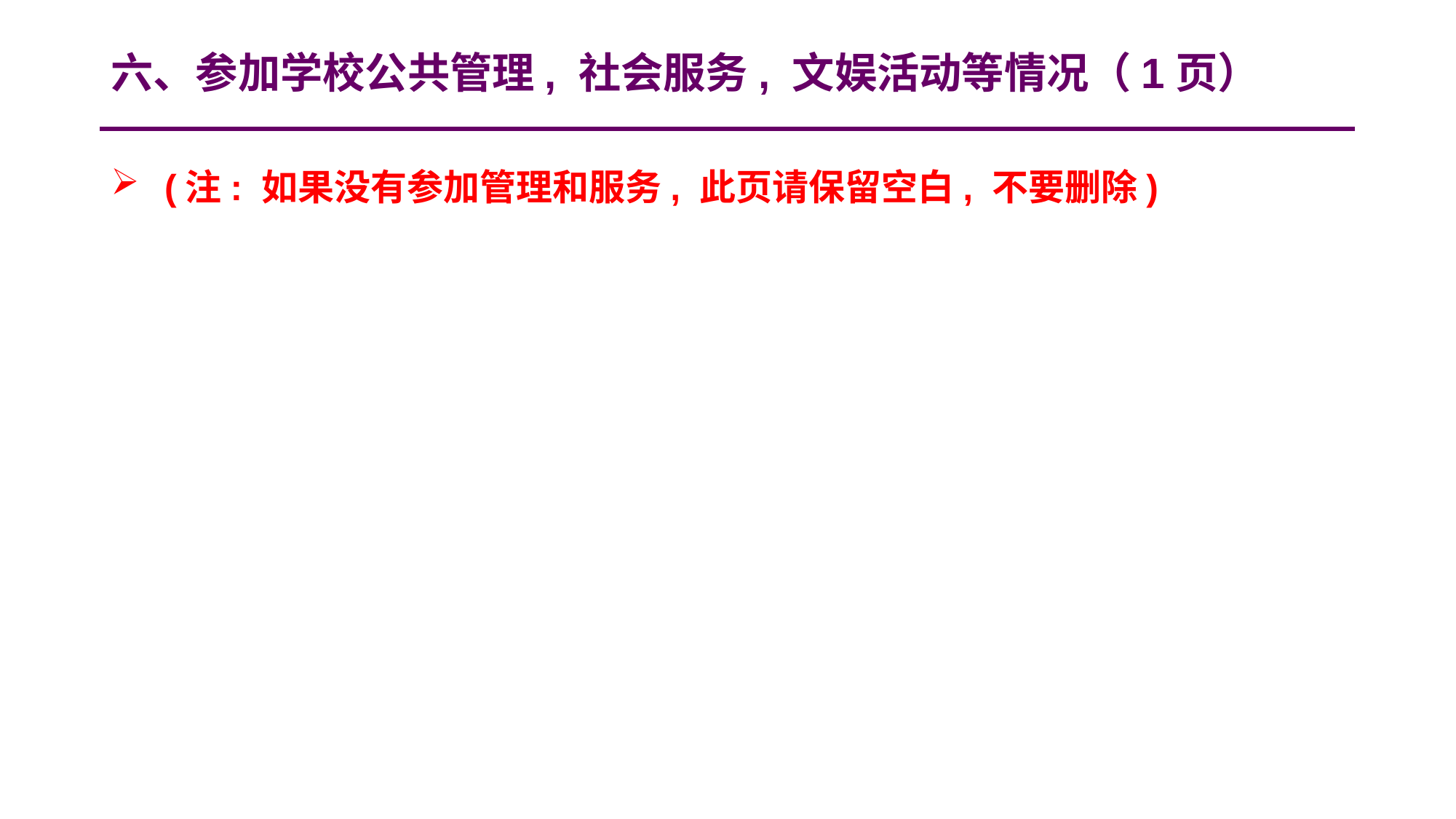

# 六、参加学校公共管理, 社会服务, 文娱活动等情况（1页）
(注: 如果没有参加管理和服务, 此页请保留空白, 不要删除)